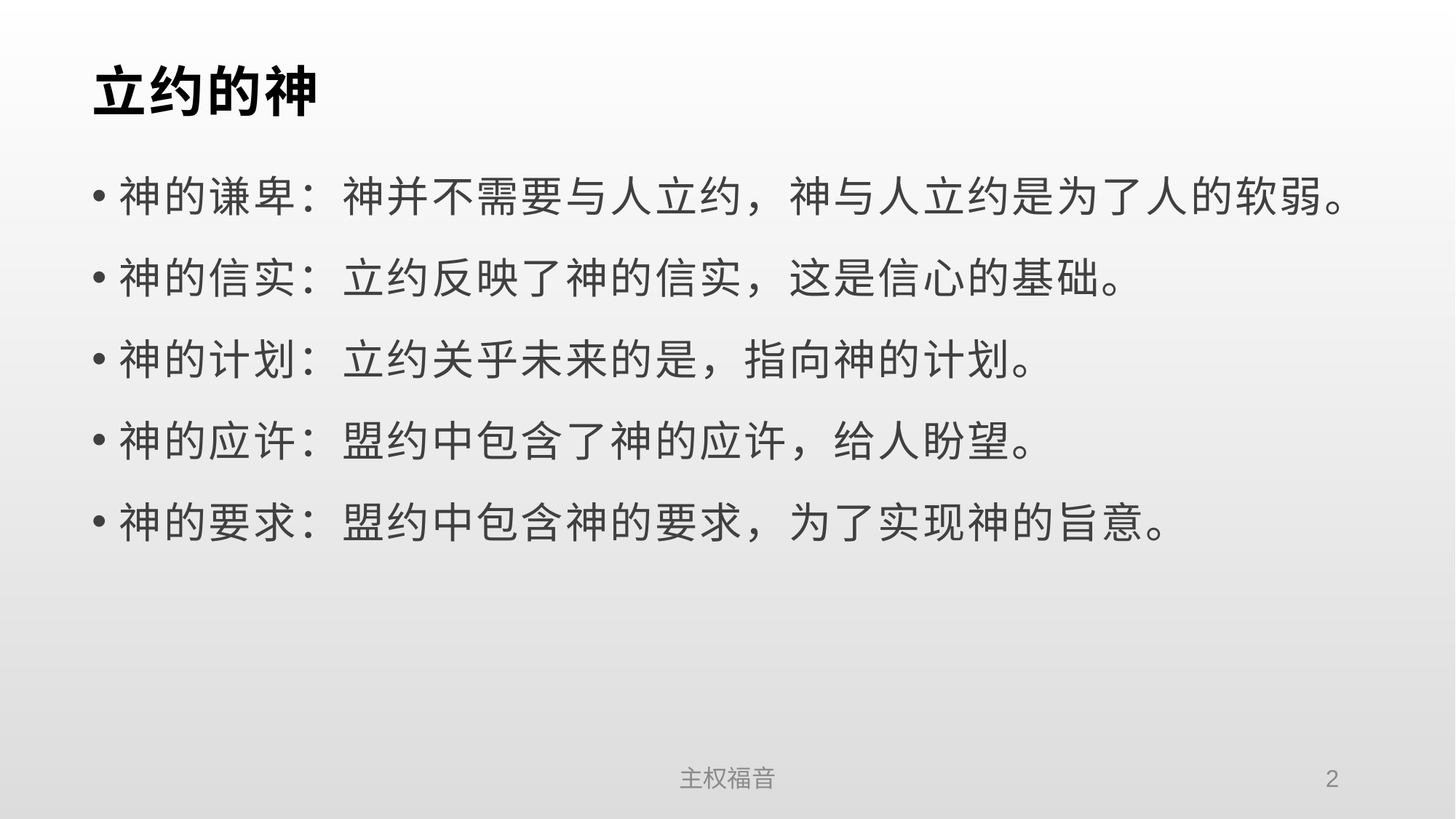

# 立约的神
神的谦卑：神并不需要与人立约，神与人立约是为了人的软弱。
神的信实：立约反映了神的信实，这是信心的基础。
神的计划：立约关乎未来的是，指向神的计划。
神的应许：盟约中包含了神的应许，给人盼望。
神的要求：盟约中包含神的要求，为了实现神的旨意。
主权福音
2